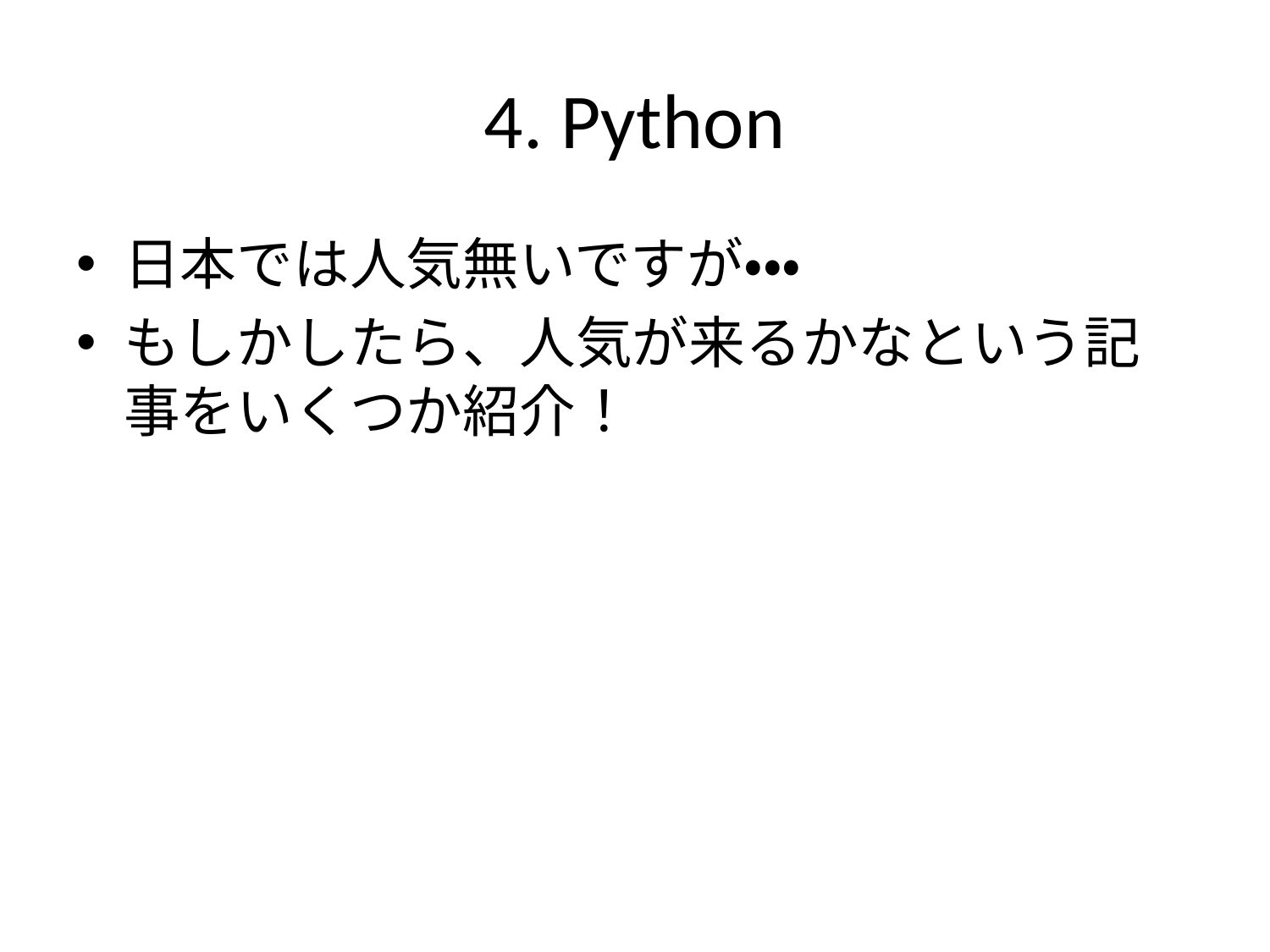

# 4. Python
日本では人気無いですが・・・
もしかしたら、人気が来るかなという記事をいくつか紹介！